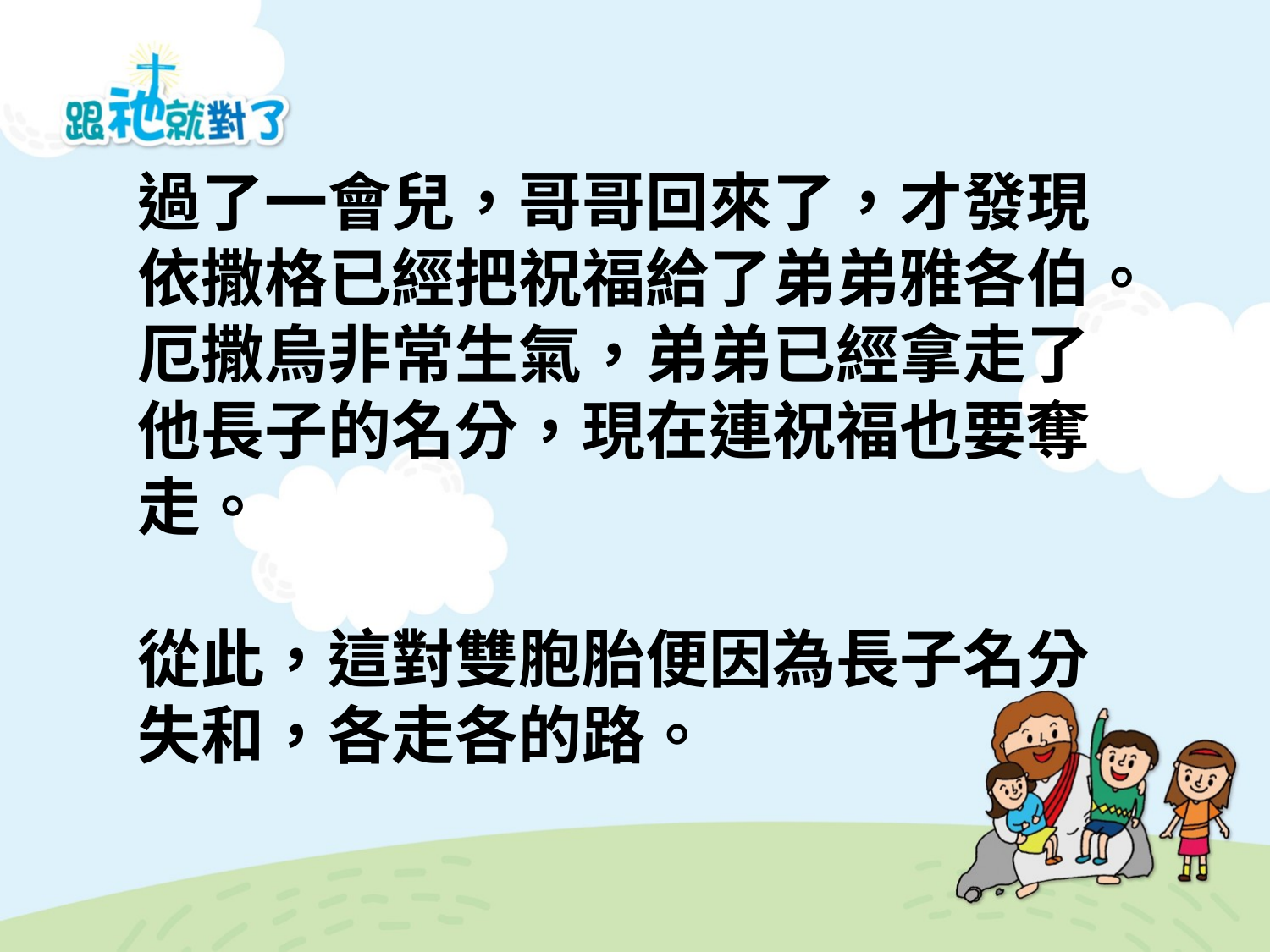

過了一會兒，哥哥回來了，才發現依撒格已經把祝福給了弟弟雅各伯。厄撒烏非常生氣，弟弟已經拿走了他長子的名分，現在連祝福也要奪走。

從此，這對雙胞胎便因為長子名分失和，各走各的路。